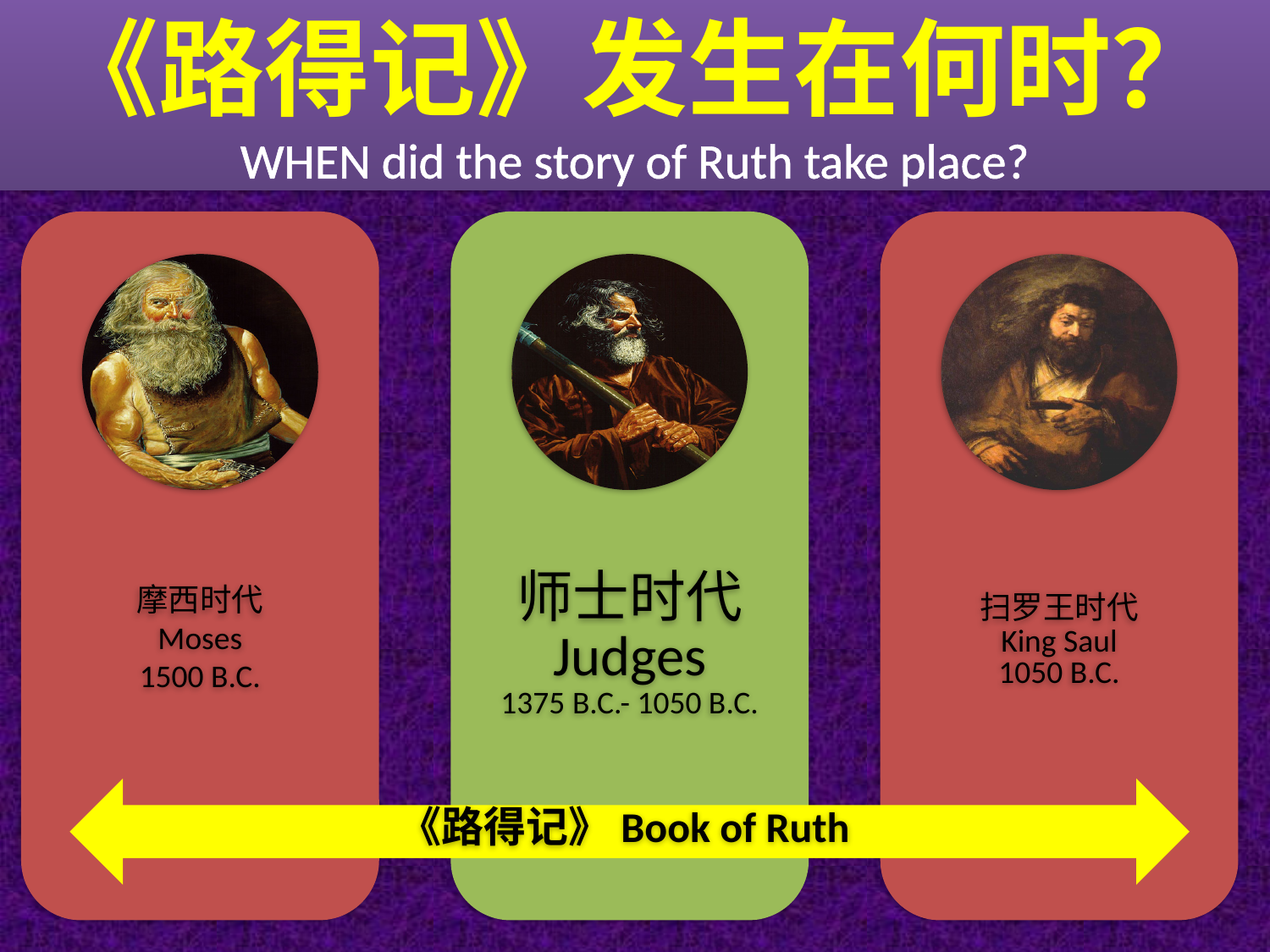

《路得记》发生在何时？
WHEN did the story of Ruth take place?
摩西时代
Moses
1500 B.C.
师士时代
Judges
1375 B.C.- 1050 B.C.
扫罗王时代
King Saul
1050 B.C.
《路得记》Book of Ruth